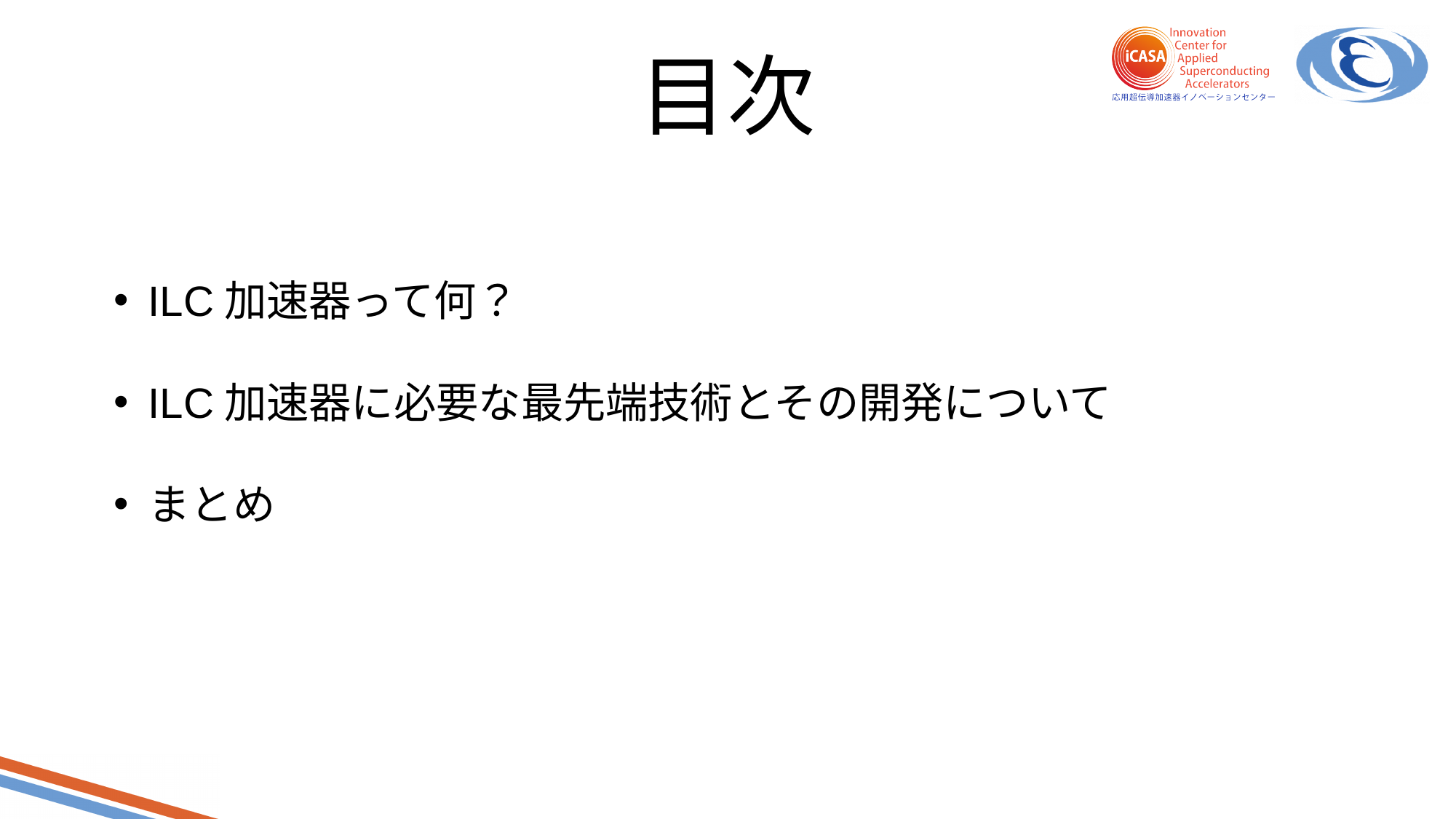

# 目次
ILC加速器って何？

ILC加速器に必要な最先端技術とその開発について

まとめ